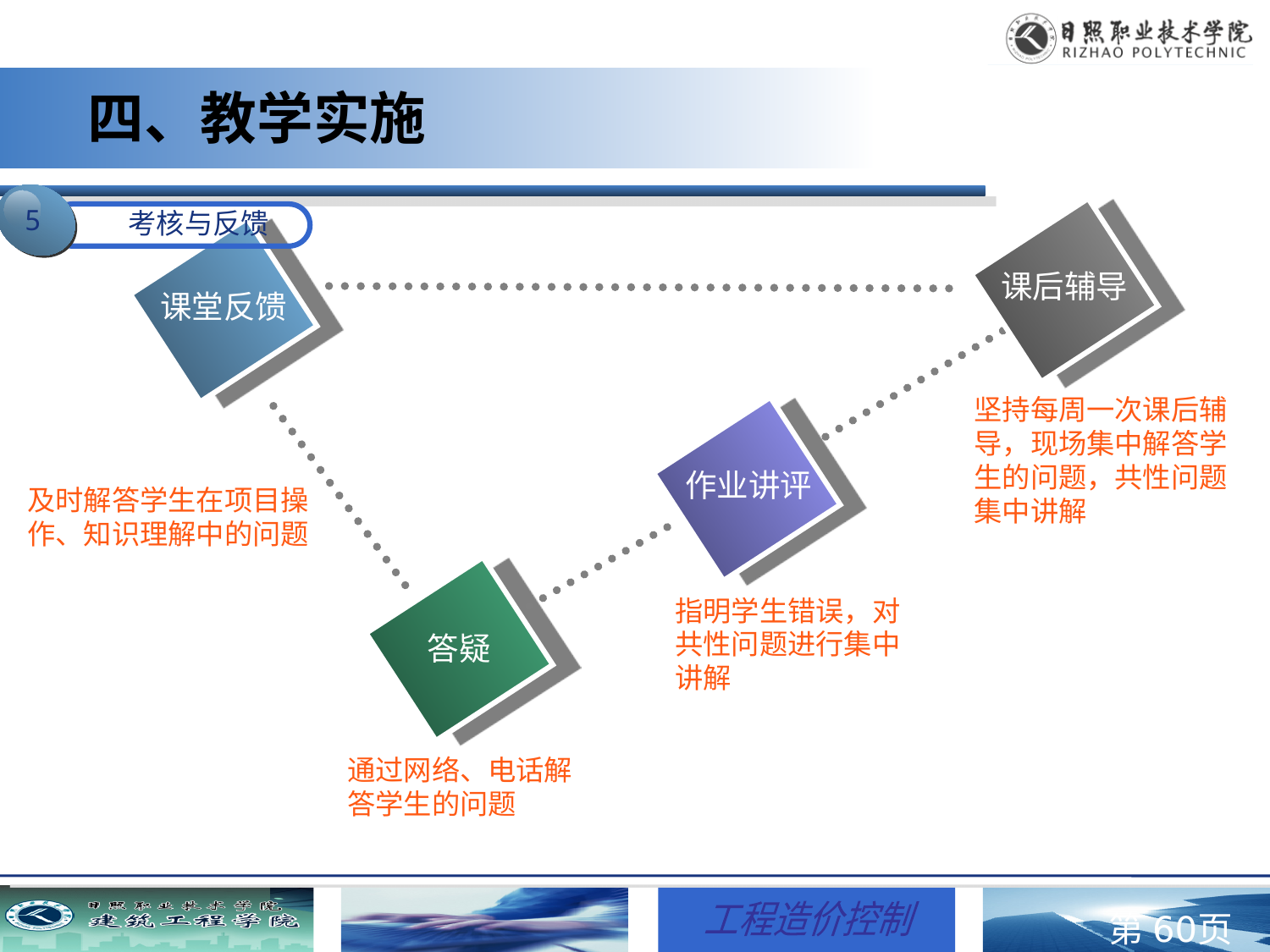

四、教学实施

5
考核与反馈

课后辅导

坚持每周一次课后辅导，现场集中解答学生的问题，共性问题集中讲解

课堂反馈
及时解答学生在项目操作、知识理解中的问题

2003

答疑
通过网络、电话解答学生的问题

作业讲评

指明学生错误，对共性问题进行集中讲解
第60页